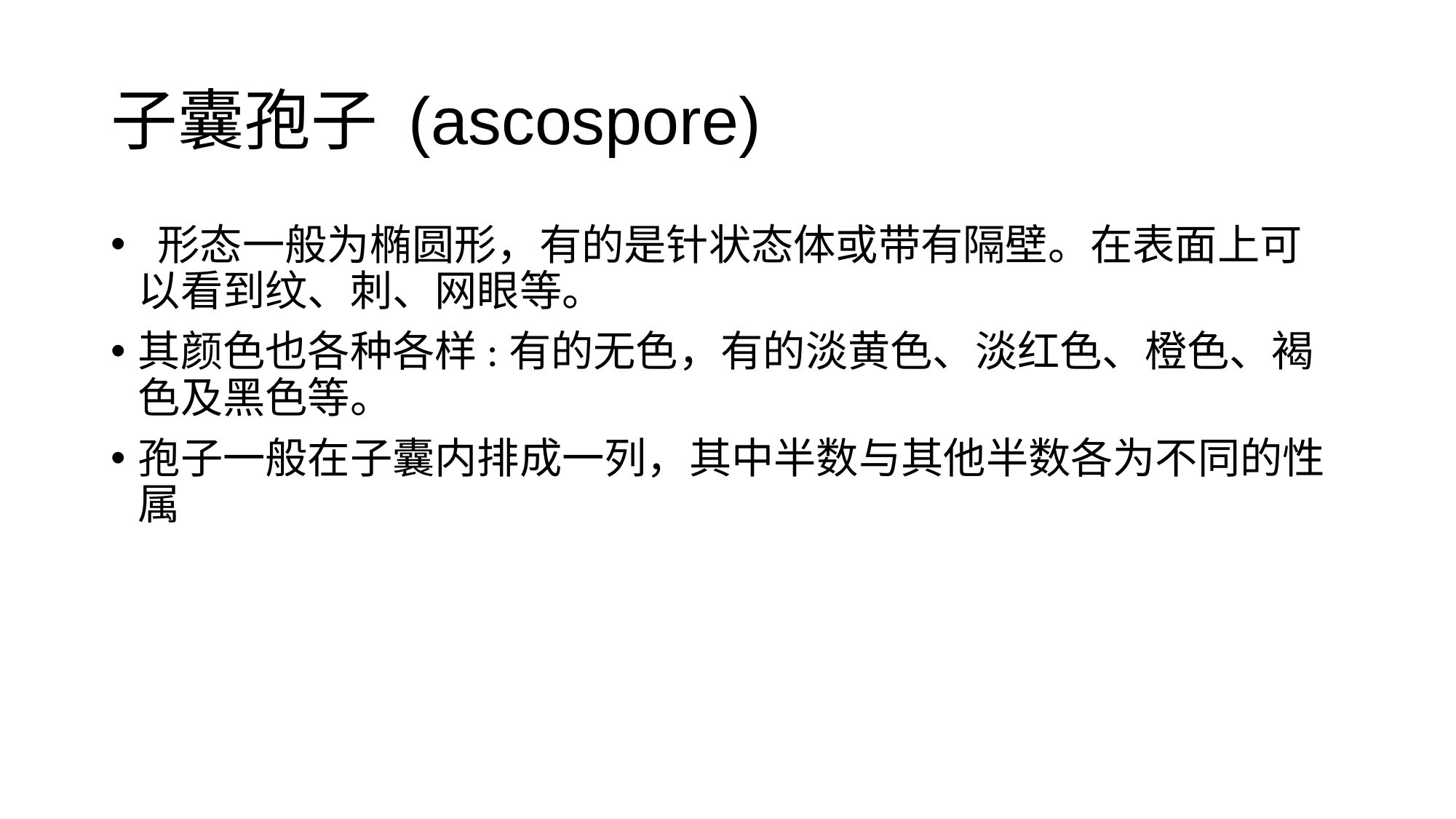

# 子囊孢子 (ascospore)
 形态一般为椭圆形，有的是针状态体或带有隔壁。在表面上可以看到纹、刺、网眼等。
其颜色也各种各样:有的无色，有的淡黄色、淡红色、橙色、褐色及黑色等。
孢子一般在子囊内排成一列，其中半数与其他半数各为不同的性属